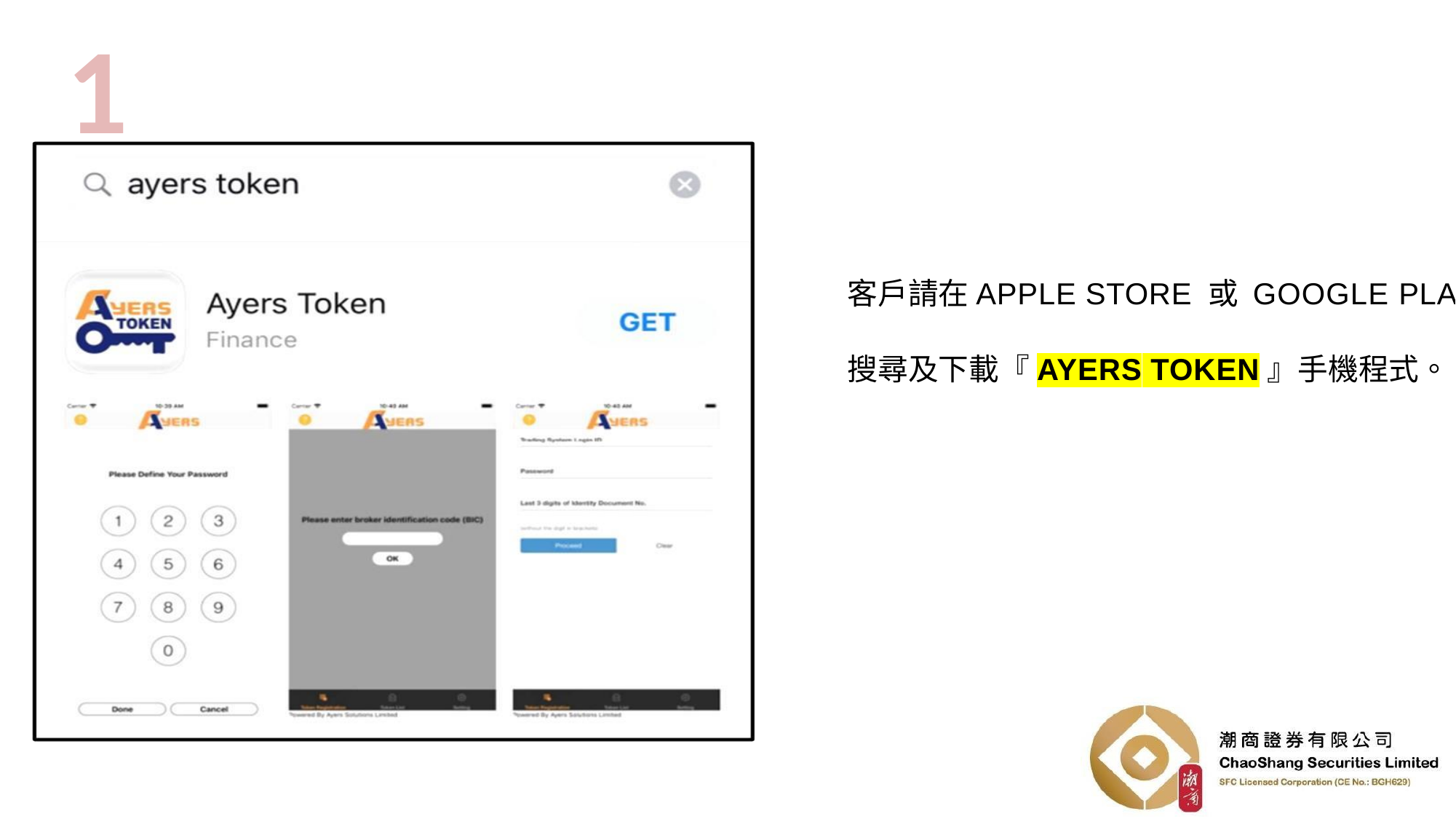

1

客戶請在APPLE STORE 或 GOOGLE PLAY

搜尋及下載『AYERS TOKEN』手機程式。